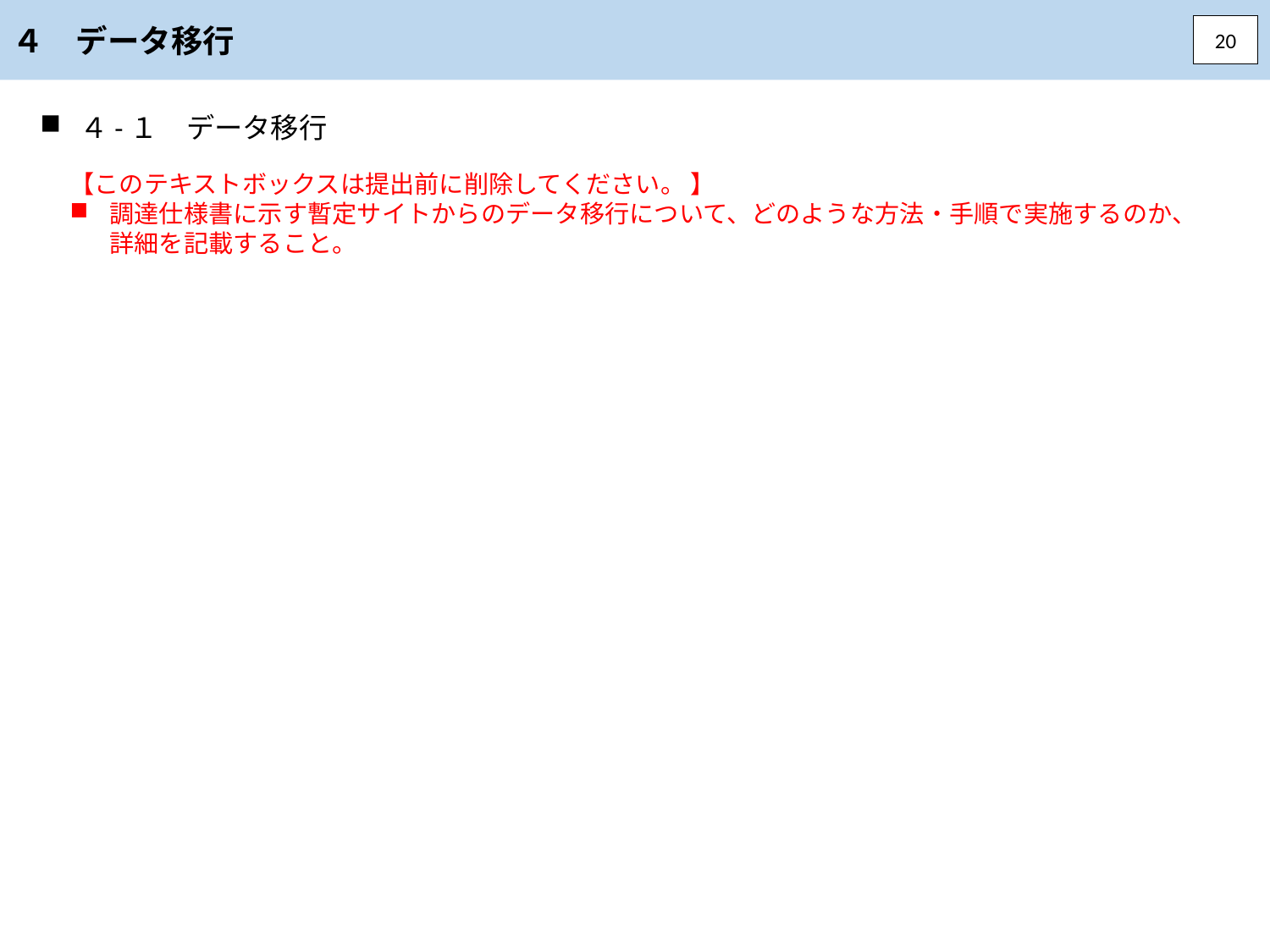

４　データ移行
20
４-１　データ移行
【このテキストボックスは提出前に削除してください。 】
調達仕様書に示す暫定サイトからのデータ移行について、どのような方法・手順で実施するのか、詳細を記載すること。